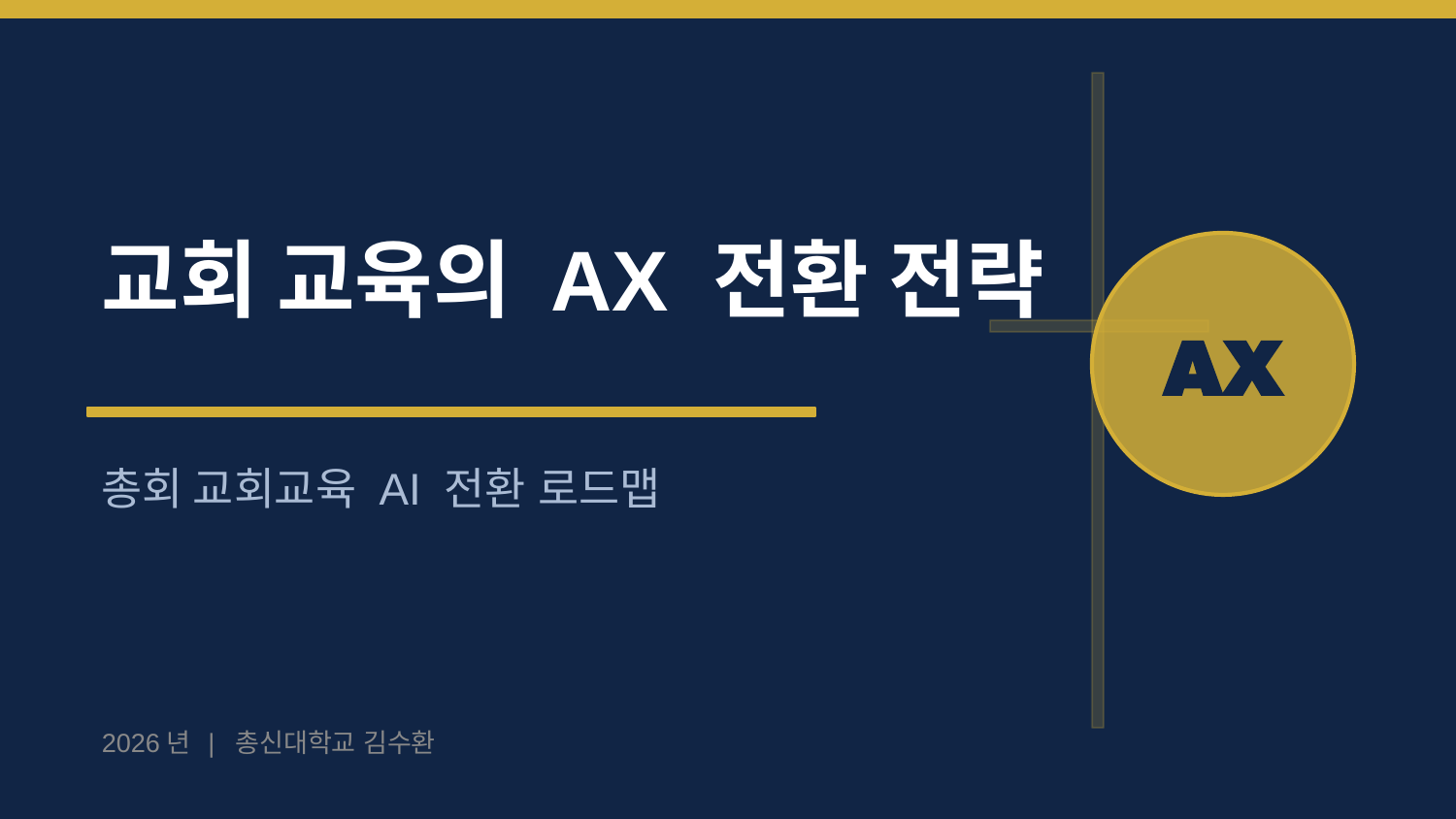

교회 교육의 AX 전환 전략

AX

총회 교회교육 AI 전환 로드맵
2026년  |  총신대학교 김수환